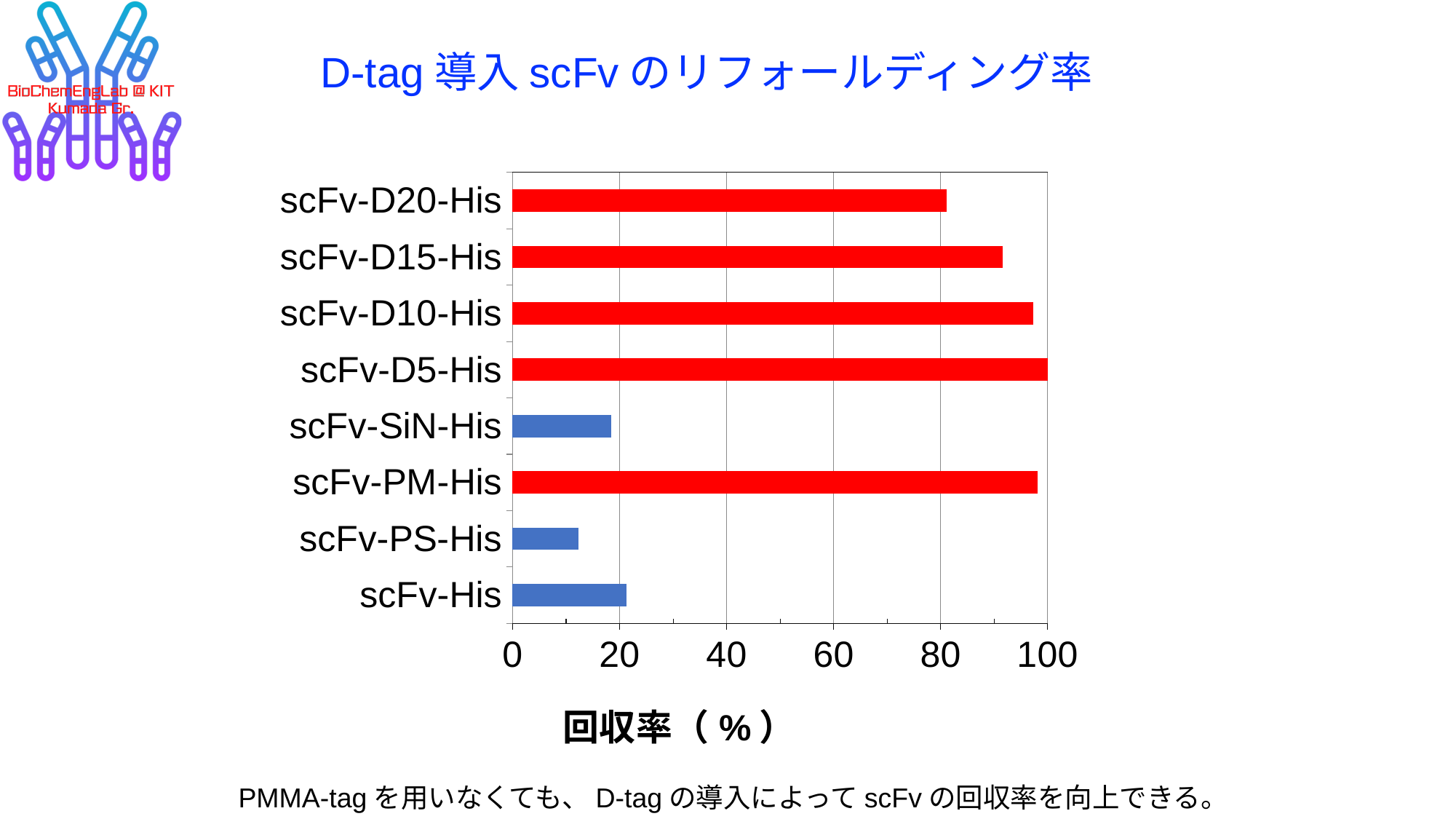

D-tag導入scFvのリフォールディング率

### Chart

| Category |  |
|---|---|
| scFv-His | 21.27 |
| scFv-PS-His | 12.336 |
| scFv-PM-His | 98.19168173598554 |
| scFv-SiN-His | 18.489 |
| scFv-D5-His | 100.0 |
| scFv-D10-His | 97.37876802096986 |
| scFv-D15-His | 91.56829679595279 |
| scFv-D20-His | 81.08448928121058 |
PMMA-tagを用いなくても、D-tagの導入によってscFvの回収率を向上できる。